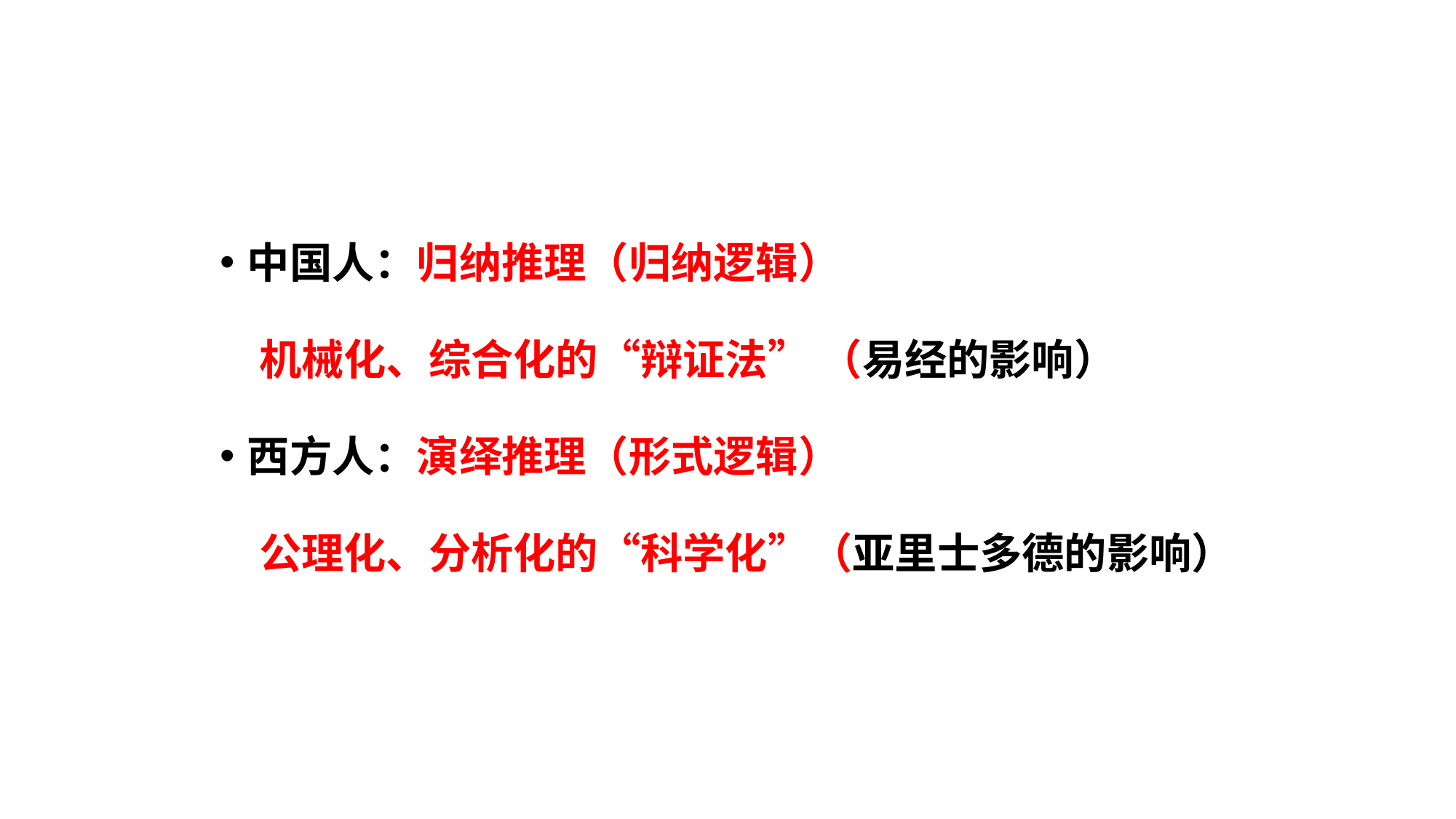

中国人：归纳推理（归纳逻辑）
   机械化、综合化的“辩证法” （易经的影响）
西方人：演绎推理（形式逻辑）
   公理化、分析化的“科学化”（亚里士多德的影响）